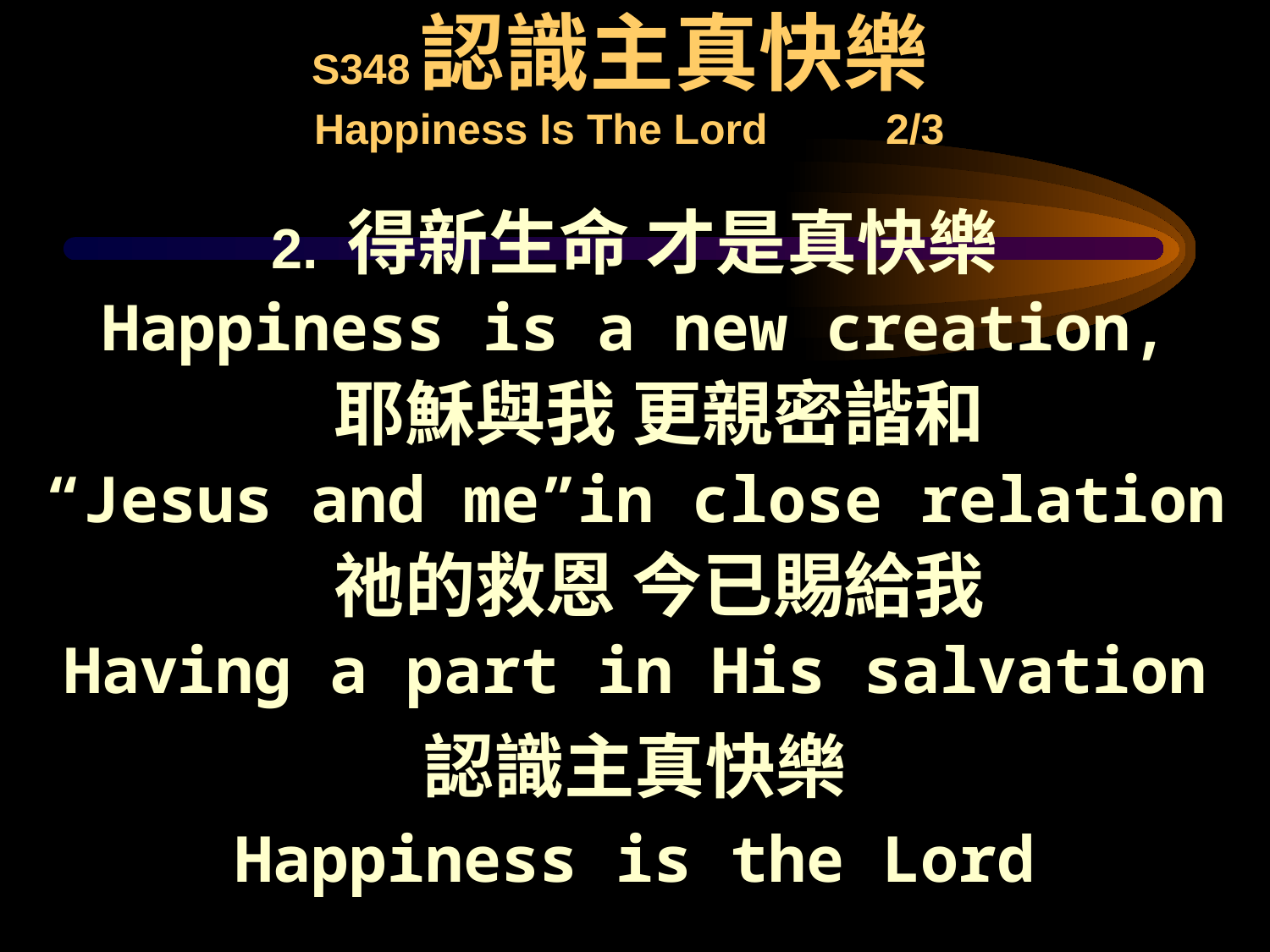

# S348認識主真快樂 Happiness Is The Lord          2/3
2. 得新生命 才是真快樂
Happiness is a new creation,
  耶穌與我 更親密諧和
“Jesus and me”in close relation
  祂的救恩 今已賜給我
Having a part in His salvation
認識主真快樂
Happiness is the Lord